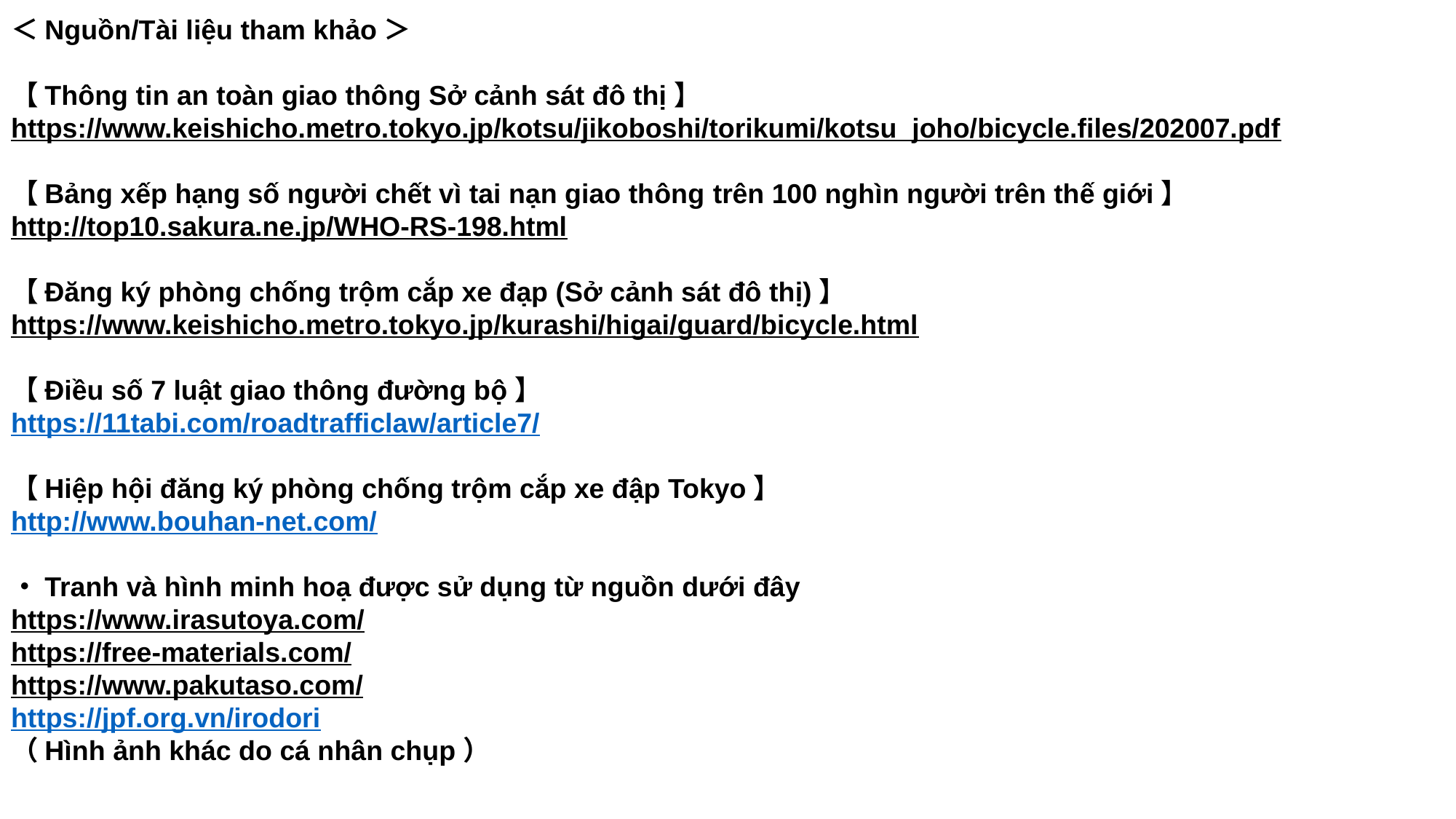

＜Nguồn/Tài liệu tham khảo＞

【Thông tin an toàn giao thông Sở cảnh sát đô thị】
https://www.keishicho.metro.tokyo.jp/kotsu/jikoboshi/torikumi/kotsu_joho/bicycle.files/202007.pdf

【Bảng xếp hạng số người chết vì tai nạn giao thông trên 100 nghìn người trên thế giới】
http://top10.sakura.ne.jp/WHO-RS-198.html

【Đăng ký phòng chống trộm cắp xe đạp (Sở cảnh sát đô thị)】
https://www.keishicho.metro.tokyo.jp/kurashi/higai/guard/bicycle.html

【Điều số 7 luật giao thông đường bộ】
https://11tabi.com/roadtrafficlaw/article7/

【Hiệp hội đăng ký phòng chống trộm cắp xe đập Tokyo】
http://www.bouhan-net.com/

・Tranh và hình minh hoạ được sử dụng từ nguồn dưới đây
https://www.irasutoya.com/
https://free-materials.com/
https://www.pakutaso.com/
https://jpf.org.vn/irodori
（Hình ảnh khác do cá nhân chụp）